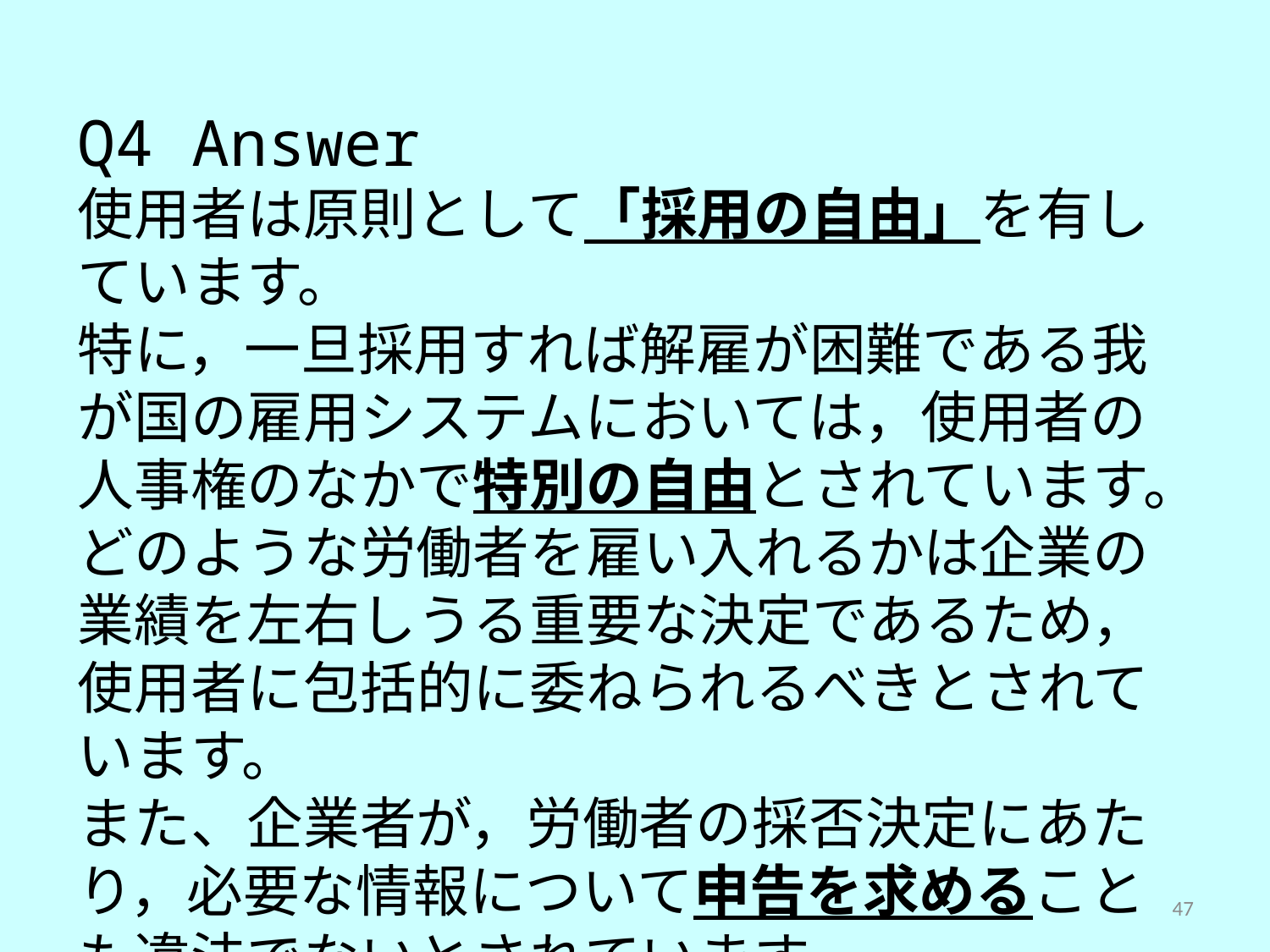

Q4 Answer
使用者は原則として「採用の自由」を有しています。
特に，一旦採用すれば解雇が困難である我が国の雇用システムにおいては，使用者の人事権のなかで特別の自由とされています。
どのような労働者を雇い入れるかは企業の業績を左右しうる重要な決定であるため，使用者に包括的に委ねられるべきとされています。
また、企業者が，労働者の採否決定にあたり，必要な情報について申告を求めることも違法でないとされています。

47